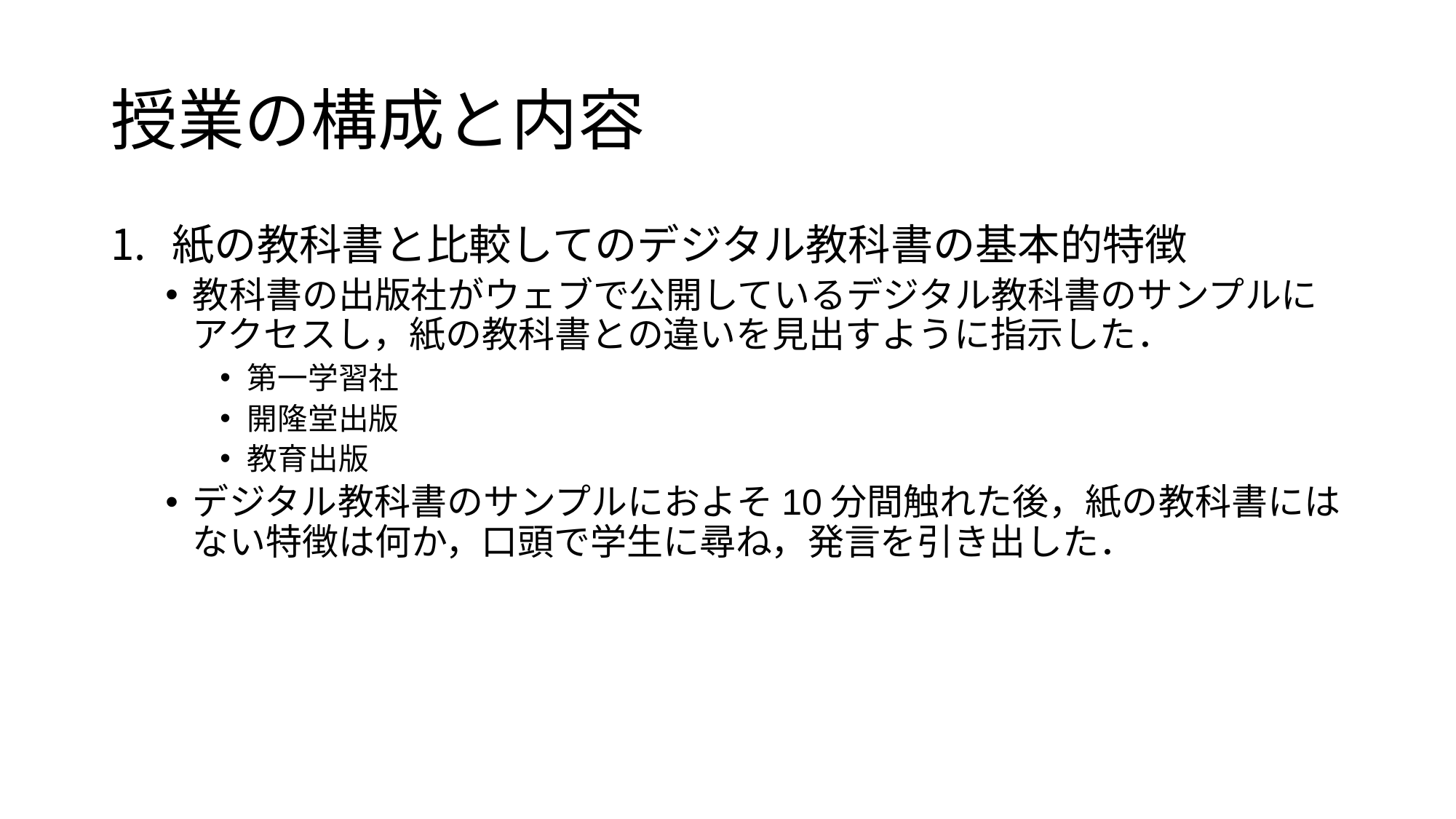

# 授業の構成と内容
紙の教科書と比較してのデジタル教科書の基本的特徴
教科書の出版社がウェブで公開しているデジタル教科書のサンプルにアクセスし，紙の教科書との違いを見出すように指示した．
第一学習社
開隆堂出版
教育出版
デジタル教科書のサンプルにおよそ10分間触れた後，紙の教科書にはない特徴は何か，口頭で学生に尋ね，発言を引き出した．